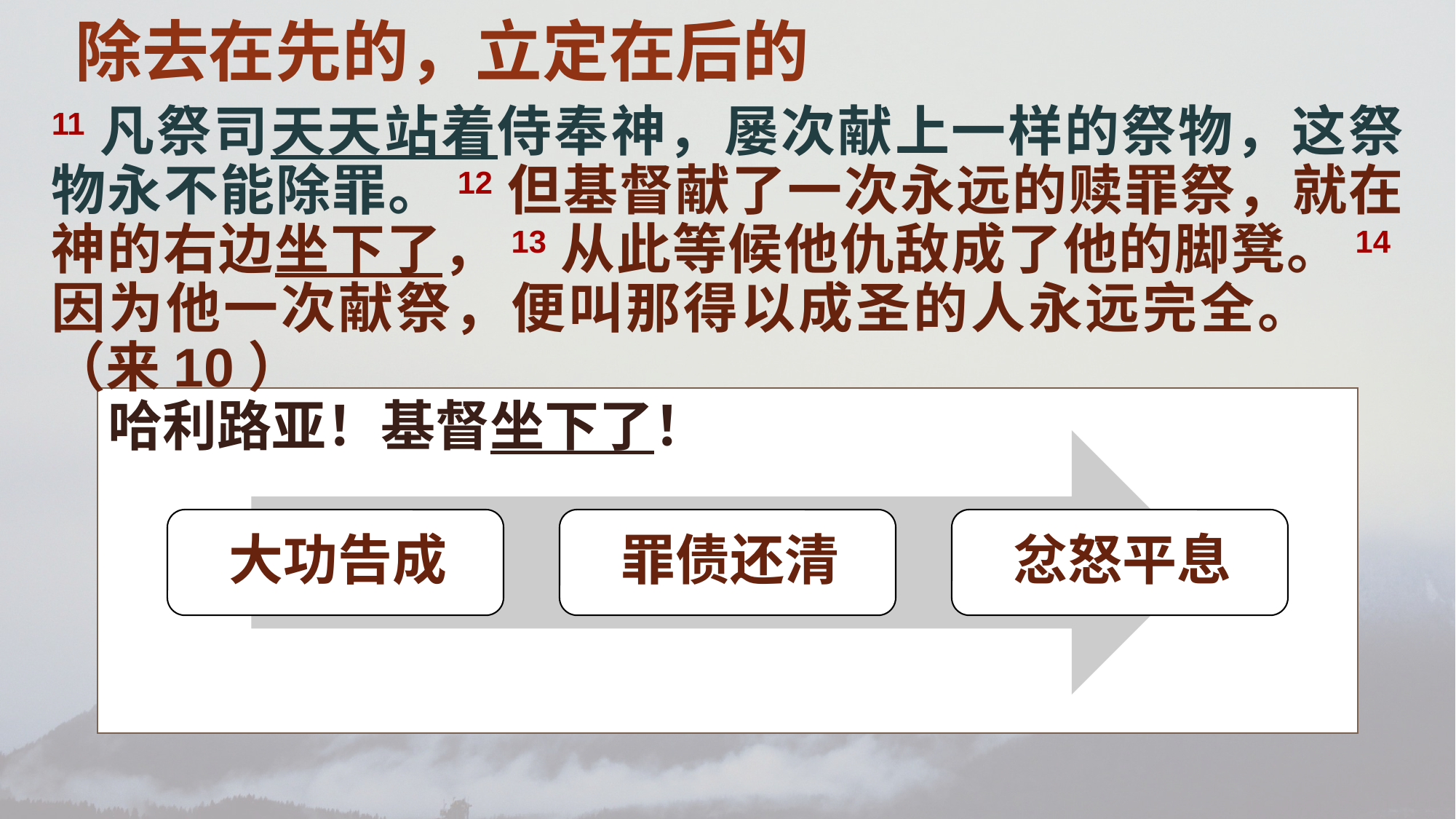

除去在先的，立定在后的
11凡祭司天天站着侍奉神，屡次献上一样的祭物，这祭物永不能除罪。12但基督献了一次永远的赎罪祭，就在神的右边坐下了，13从此等候他仇敌成了他的脚凳。14因为他一次献祭，便叫那得以成圣的人永远完全。       （来10）

哈利路亚！基督坐下了！

大功告成
罪债还清
忿怒平息